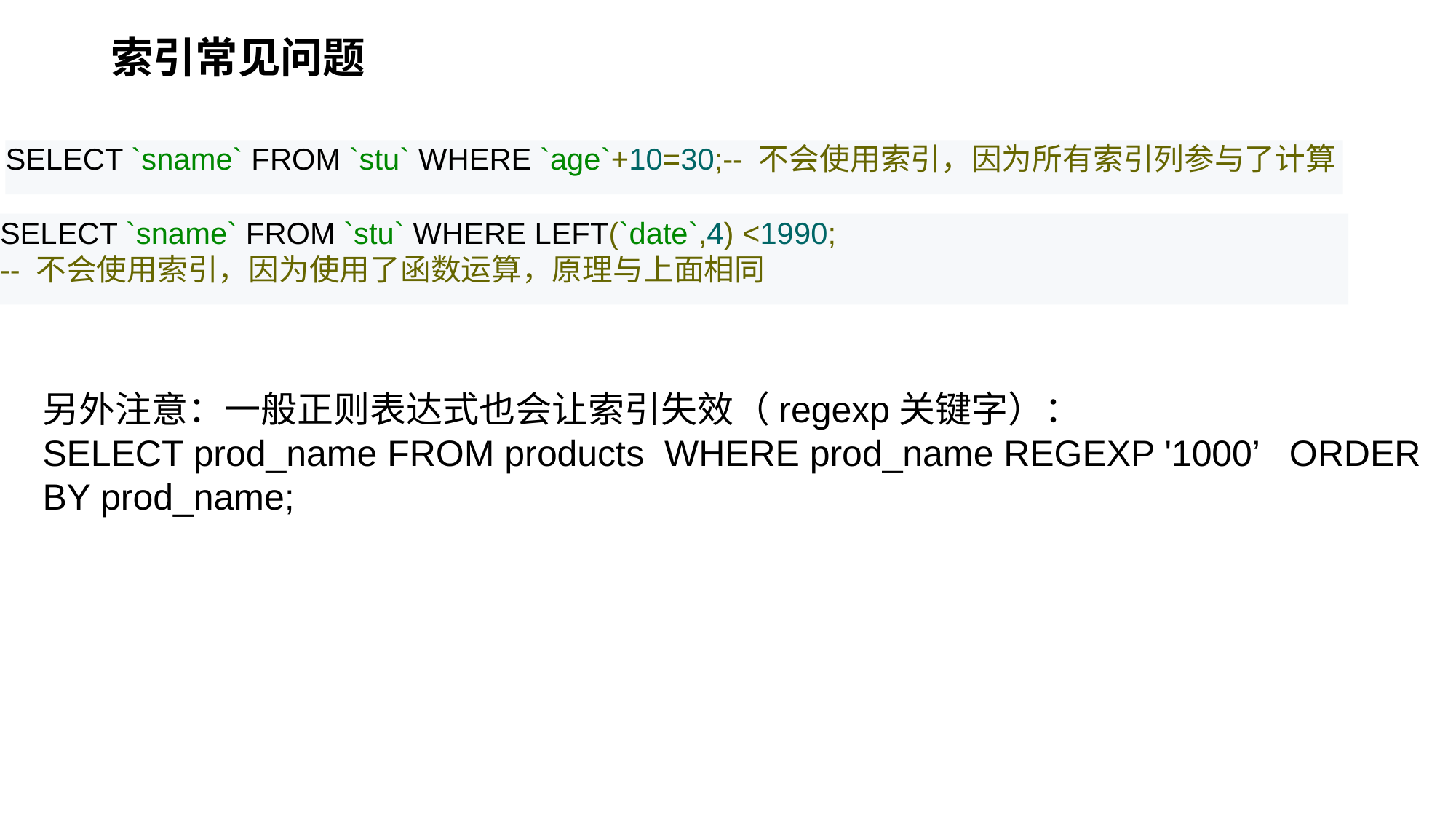

# 索引常见问题
SELECT `sname` FROM `stu` WHERE `age`+10=30;-- 不会使用索引，因为所有索引列参与了计算
SELECT `sname` FROM `stu` WHERE LEFT(`date`,4) <1990;
-- 不会使用索引，因为使用了函数运算，原理与上面相同
另外注意：一般正则表达式也会让索引失效（regexp关键字）：
SELECT prod_name FROM products  WHERE prod_name REGEXP '1000’   ORDER BY prod_name;